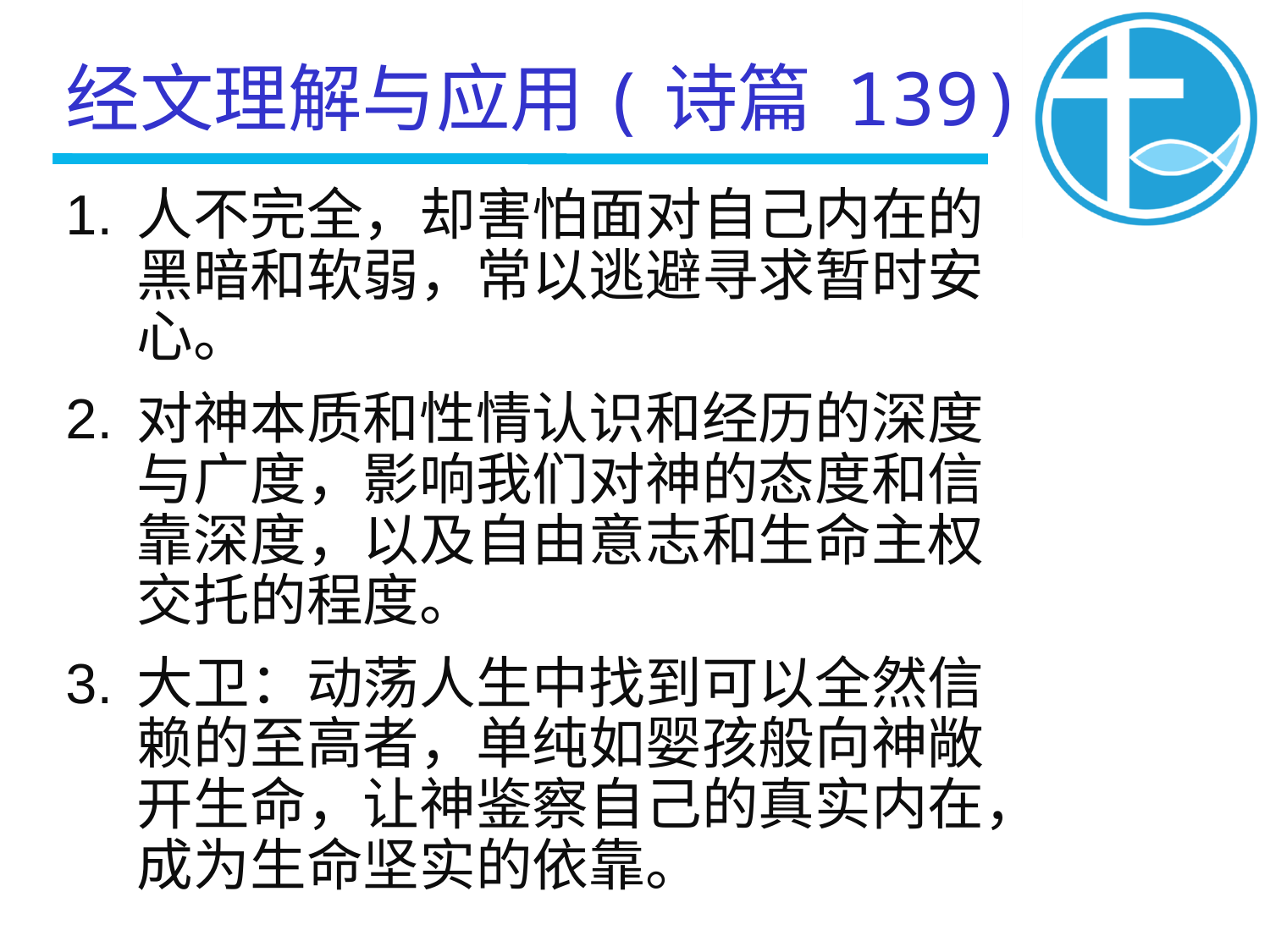

经文理解与应用(诗篇 139)

人不完全，却害怕面对自己内在的黑暗和软弱，常以逃避寻求暂时安心。
对神本质和性情认识和经历的深度与广度，影响我们对神的态度和信靠深度，以及自由意志和生命主权交托的程度。
大卫：动荡人生中找到可以全然信赖的至高者，单纯如婴孩般向神敞开生命，让神鉴察自己的真实内在，成为生命坚实的依靠。